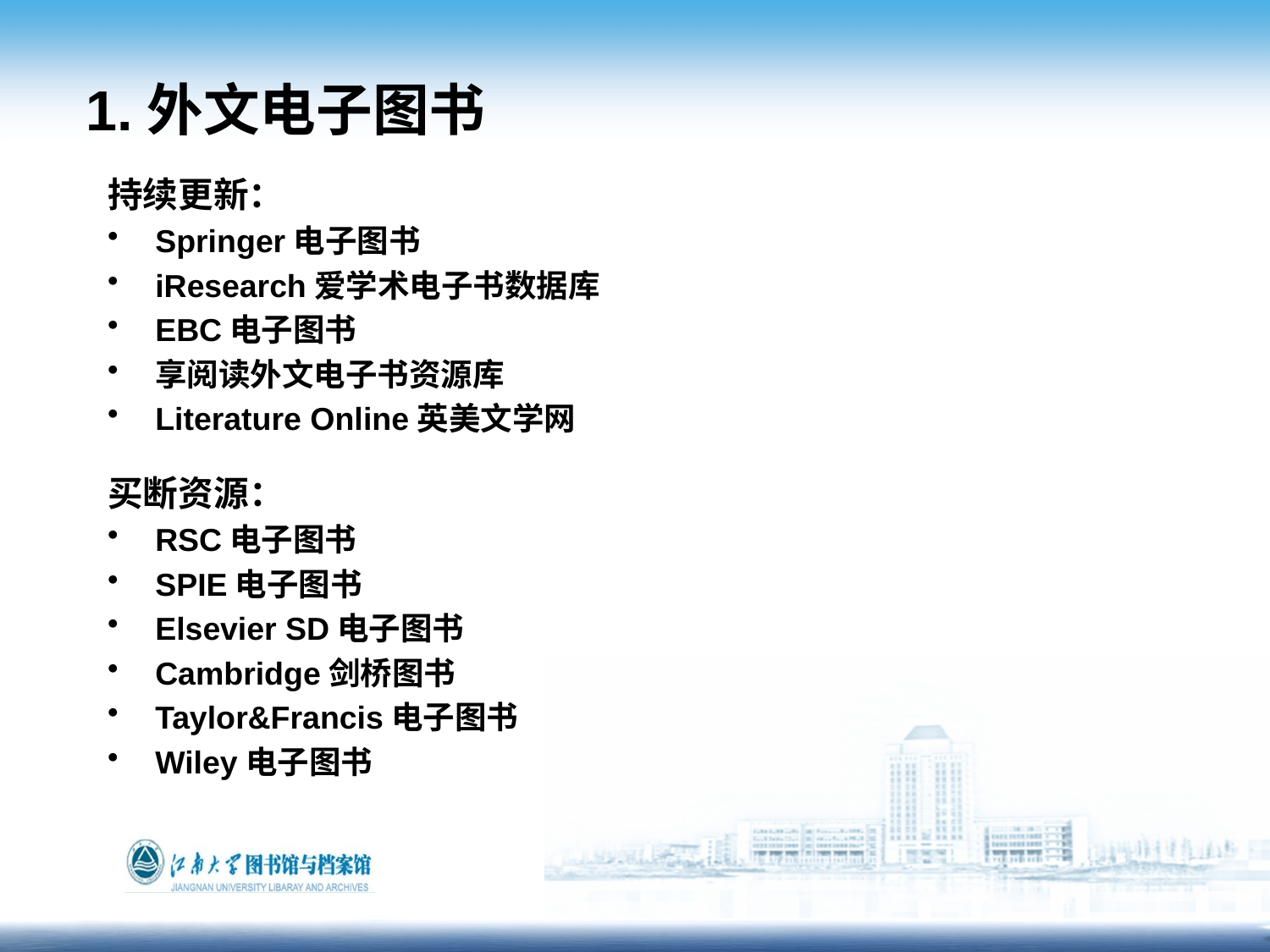

1.外文电子图书
持续更新：
Springer电子图书
iResearch爱学术电子书数据库
EBC电子图书
享阅读外文电子书资源库
Literature Online英美文学网

买断资源：
RSC电子图书
SPIE电子图书
Elsevier SD电子图书
Cambridge剑桥图书
Taylor&Francis电子图书
Wiley电子图书